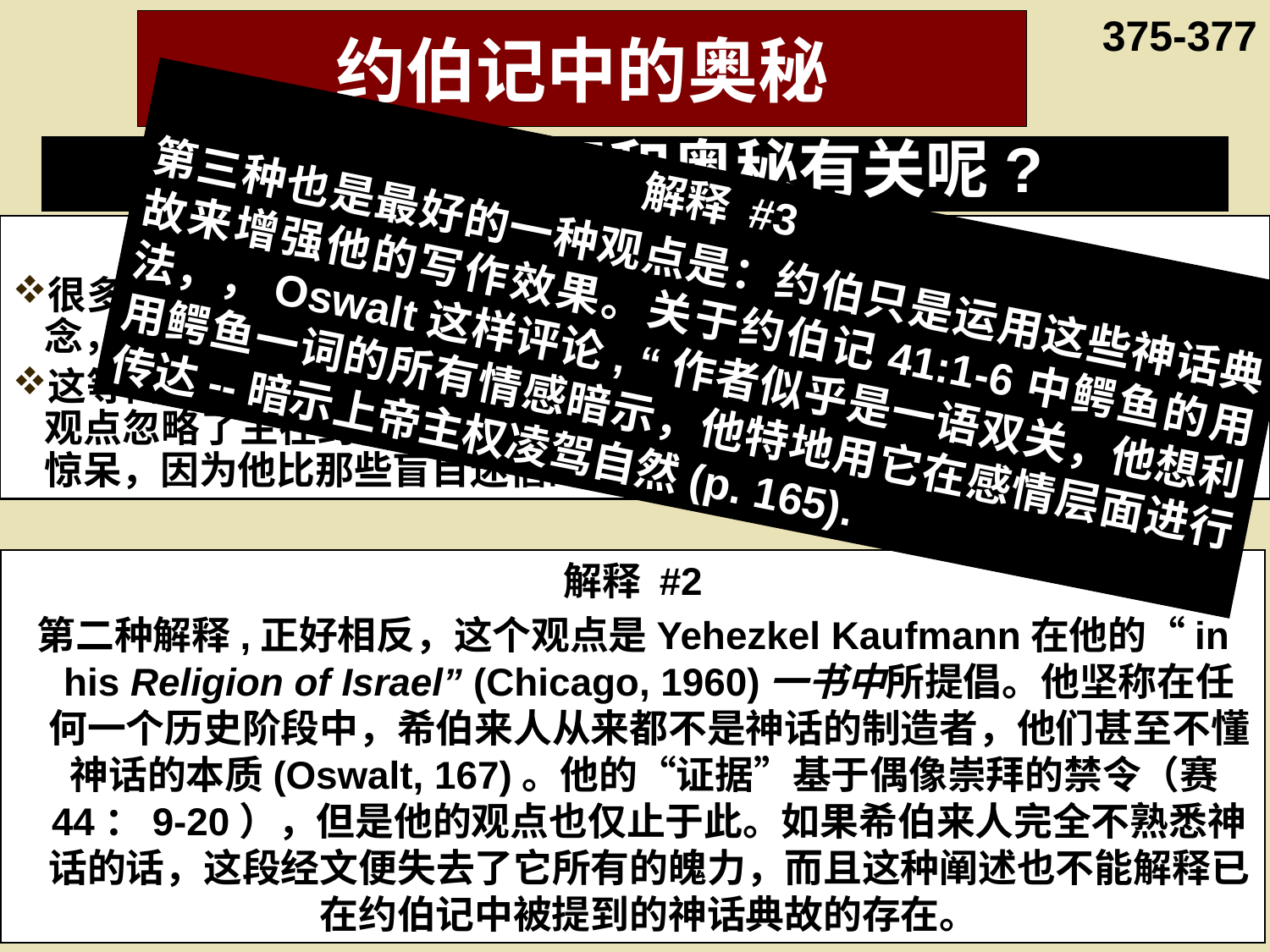

375-377
# 约伯记中的奥秘
为什么约伯记和奥秘有关呢?
解释 #3
第三种也是最好的一种观点是：约伯只是运用这些神话典故来增强他的写作效果。关于约伯记41:1-6中鳄鱼的用法，，Oswalt这样评论, “作者似乎是一语双关，他想利用鳄鱼一词的所有情感暗示，他特地用它在感情层面进行传达--暗示上帝主权凌驾自然(p. 165).
解释 #1
很多作家选择这样一种解释，认为以色列人起初就相信有关神的神话概念，后来在王国时期演变为对耶和华至高无上的看法。
这等同于告诉我们当提到这些神秘的生物时，约伯是不太了解的。这个观点忽略了主在约伯记38-41章的整个启示—他宣告他是神。约伯并不惊呆，因为他比那些盲目迷信的人知道的更多。(cf. 伯 40:4, 5; 42:6)
解释 #2
第二种解释,正好相反，这个观点是Yehezkel Kaufmann在他的“in his Religion of Israel” (Chicago, 1960)一书中所提倡。他坚称在任何一个历史阶段中，希伯来人从来都不是神话的制造者，他们甚至不懂神话的本质(Oswalt, 167)。他的“证据”基于偶像崇拜的禁令（赛44：9-20），但是他的观点也仅止于此。如果希伯来人完全不熟悉神话的话，这段经文便失去了它所有的魄力，而且这种阐述也不能解释已在约伯记中被提到的神话典故的存在。